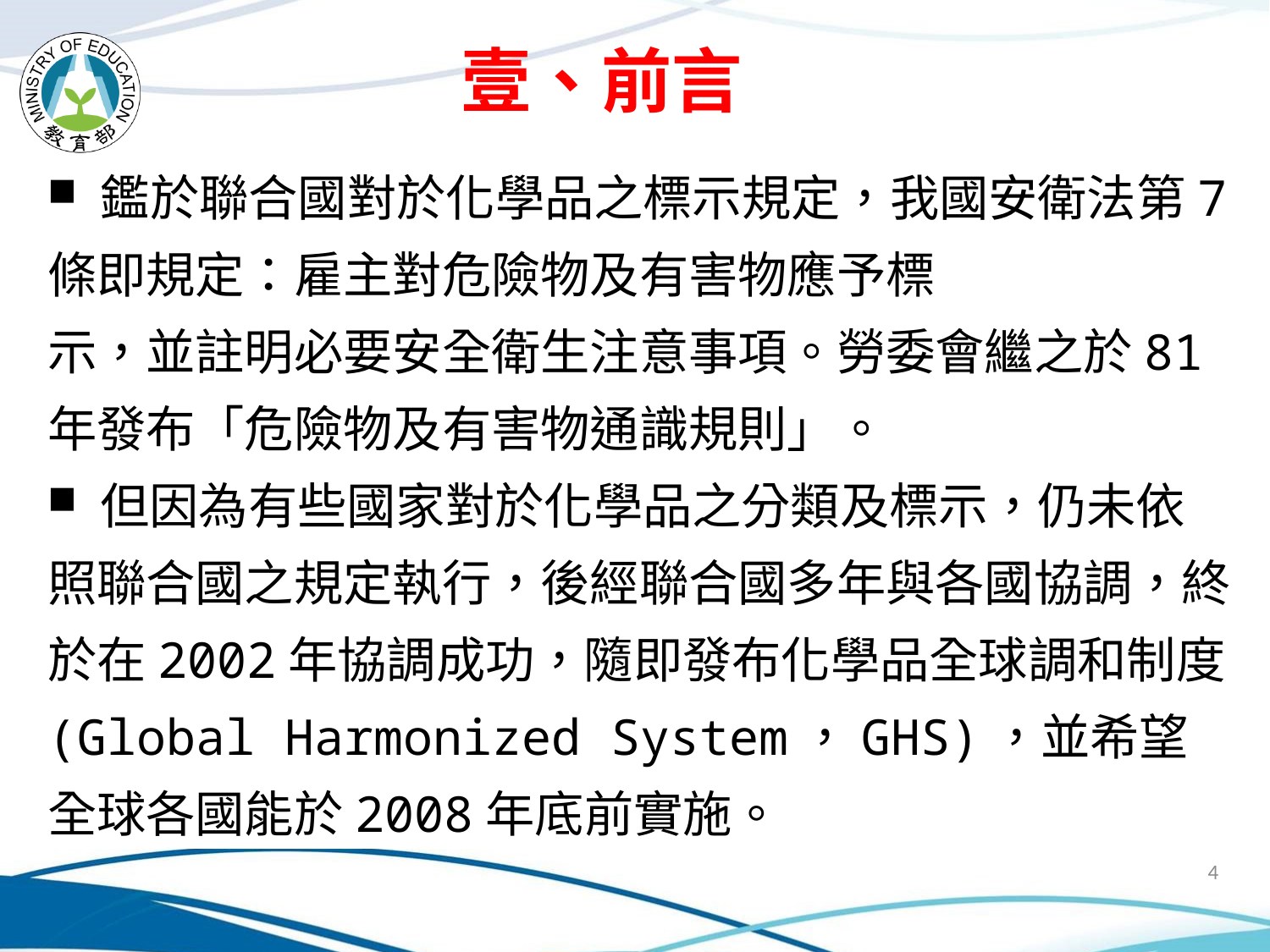

壹、前言
 鑑於聯合國對於化學品之標示規定，我國安衛法第7條即規定：雇主對危險物及有害物應予標
示，並註明必要安全衛生注意事項。勞委會繼之於81年發布「危險物及有害物通識規則」。
 但因為有些國家對於化學品之分類及標示，仍未依照聯合國之規定執行，後經聯合國多年與各國協調，終於在2002年協調成功，隨即發布化學品全球調和制度(Global Harmonized System，GHS)，並希望全球各國能於2008年底前實施。
4